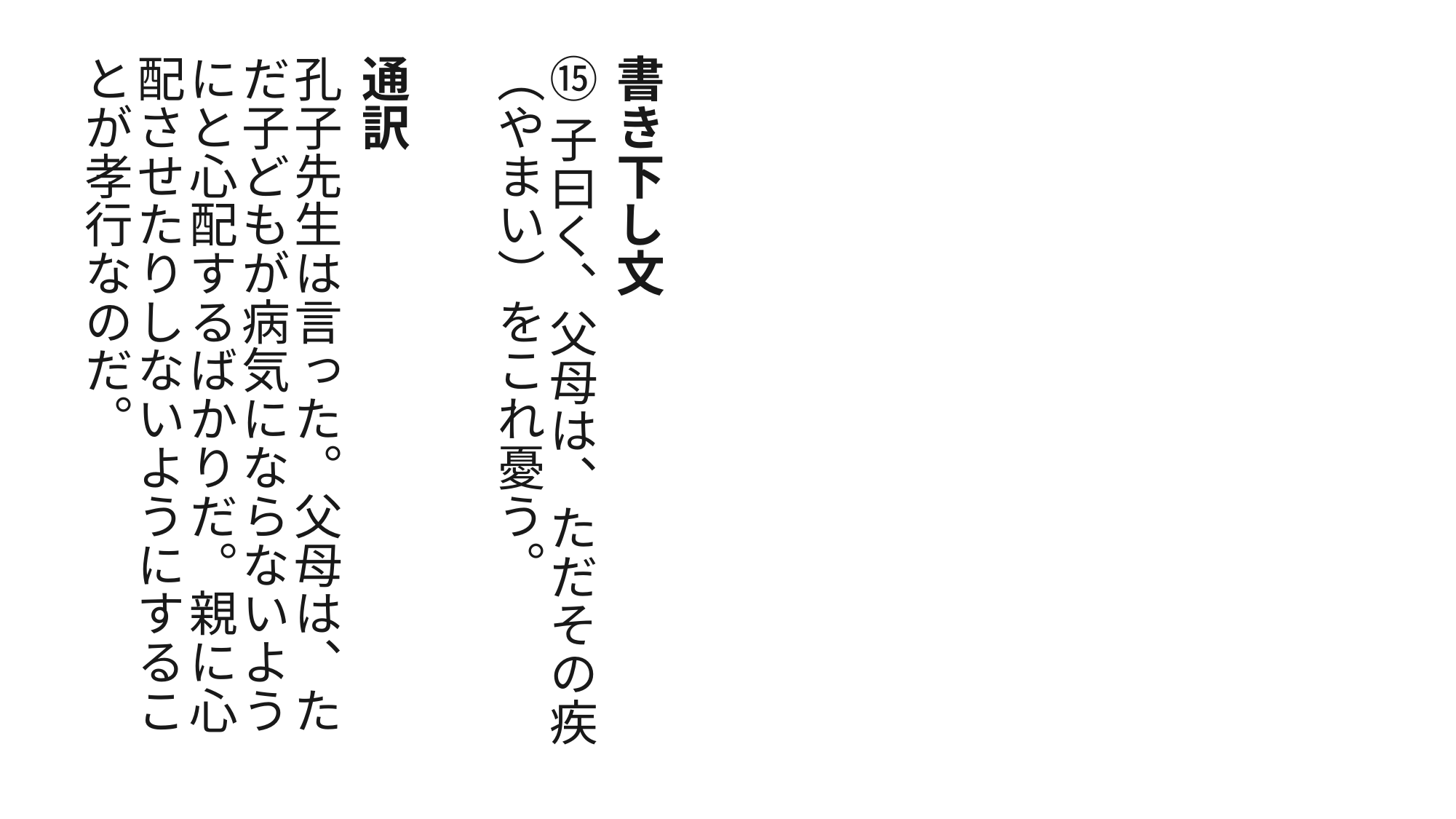

書き下し文
⑮子曰く、父母は、ただその疾（やまい）をこれ憂う。

通訳
孔子先生は言った。父母は、ただ子どもが病気にならないようにと心配するばかりだ。親に心配させたりしないようにすることが孝行なのだ。